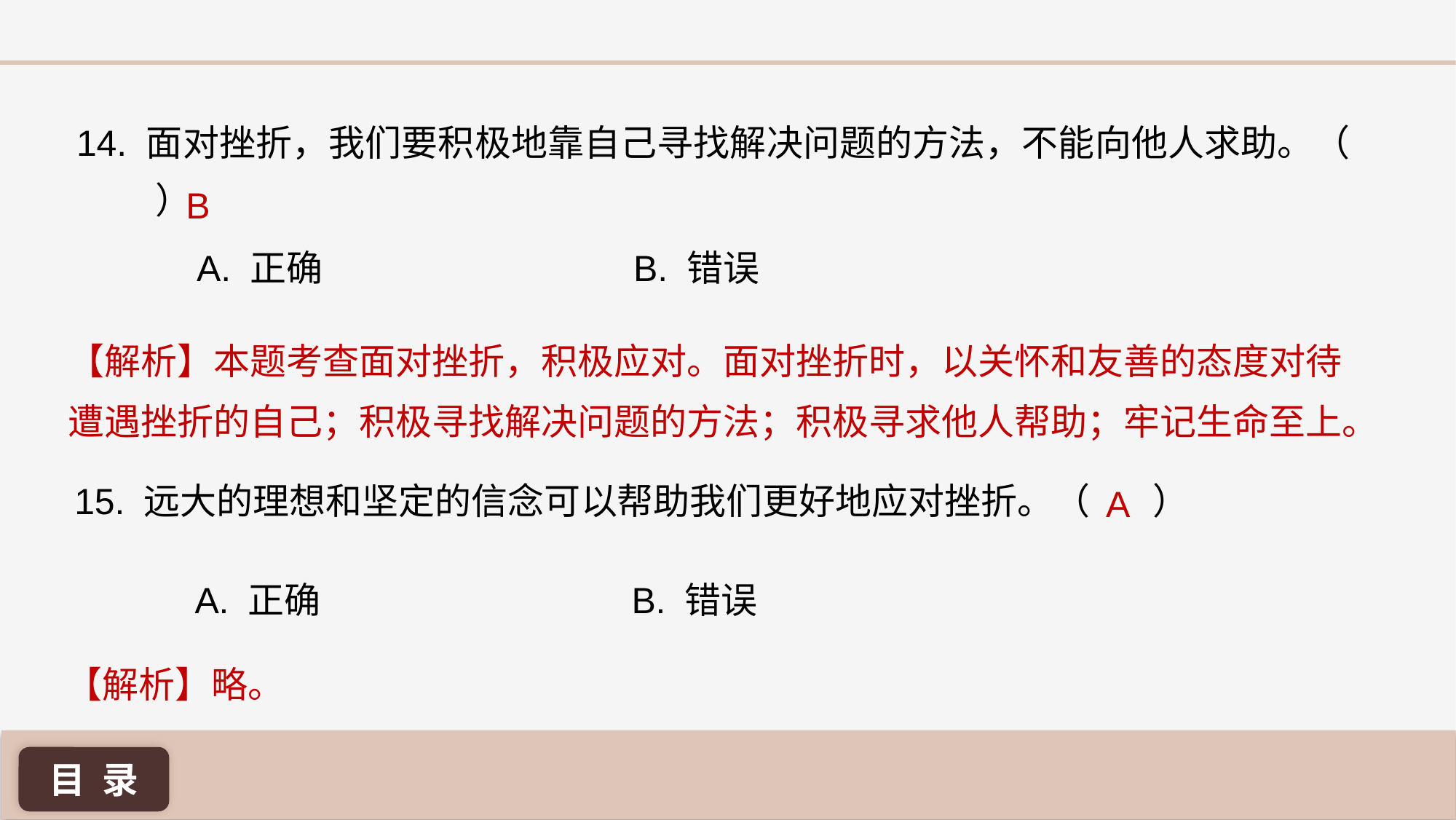

14. 面对挫折，我们要积极地靠自己寻找解决问题的方法，不能向他人求助。（       ）
B
A. 正确 			B. 错误
【解析】本题考查面对挫折，积极应对。面对挫折时，以关怀和友善的态度对待遭遇挫折的自己；积极寻找解决问题的方法；积极寻求他人帮助；牢记生命至上。
15. 远大的理想和坚定的信念可以帮助我们更好地应对挫折。（ 	     ）
A
A. 正确 			B. 错误
【解析】略。